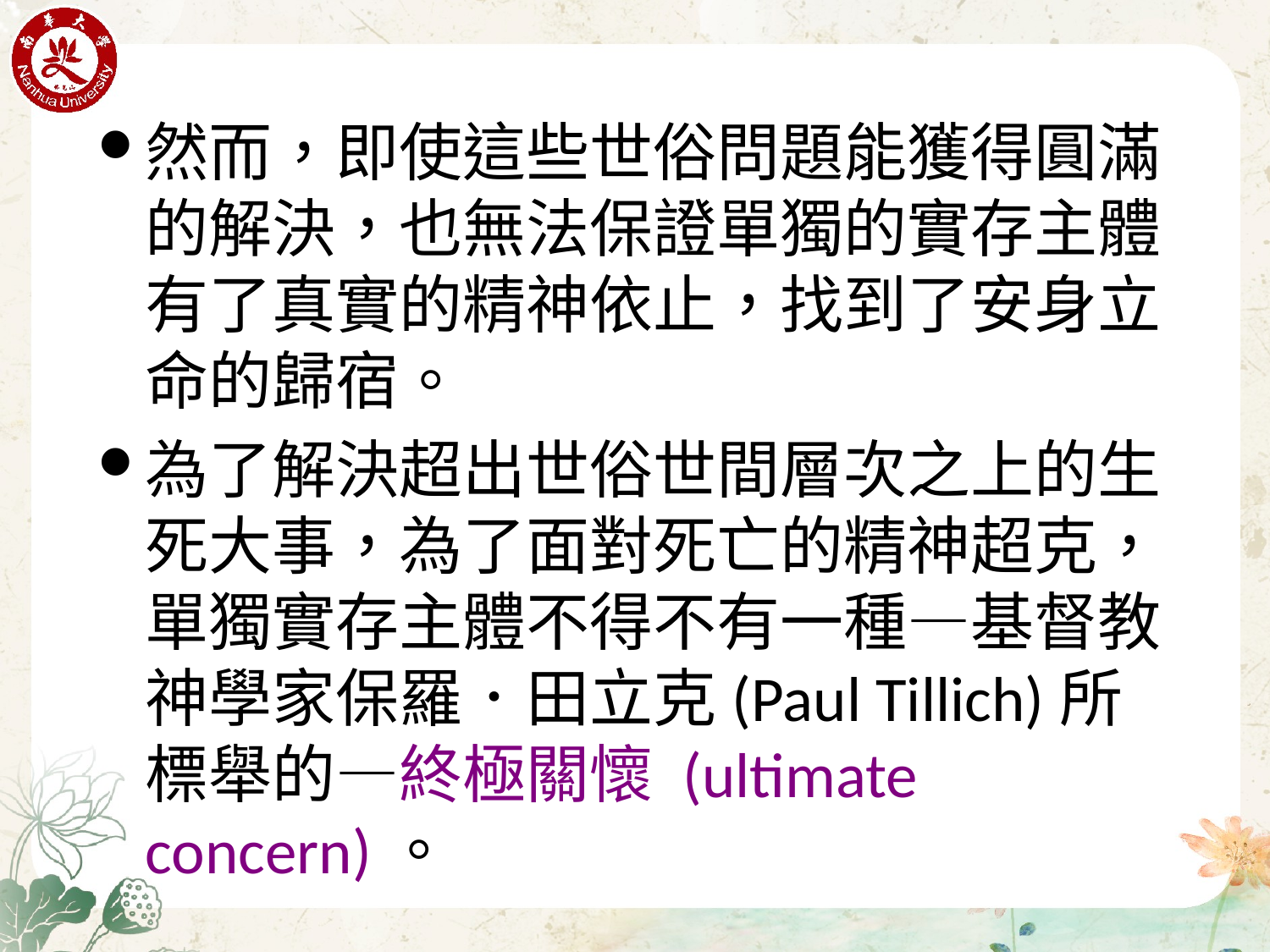

然而，即使這些世俗問題能獲得圓滿的解決，也無法保證單獨的實存主體有了真實的精神依止，找到了安身立命的歸宿。
為了解決超出世俗世間層次之上的生死大事，為了面對死亡的精神超克，單獨實存主體不得不有一種―基督教神學家保羅．田立克(Paul Tillich)所標舉的―終極關懷 (ultimate concern)。